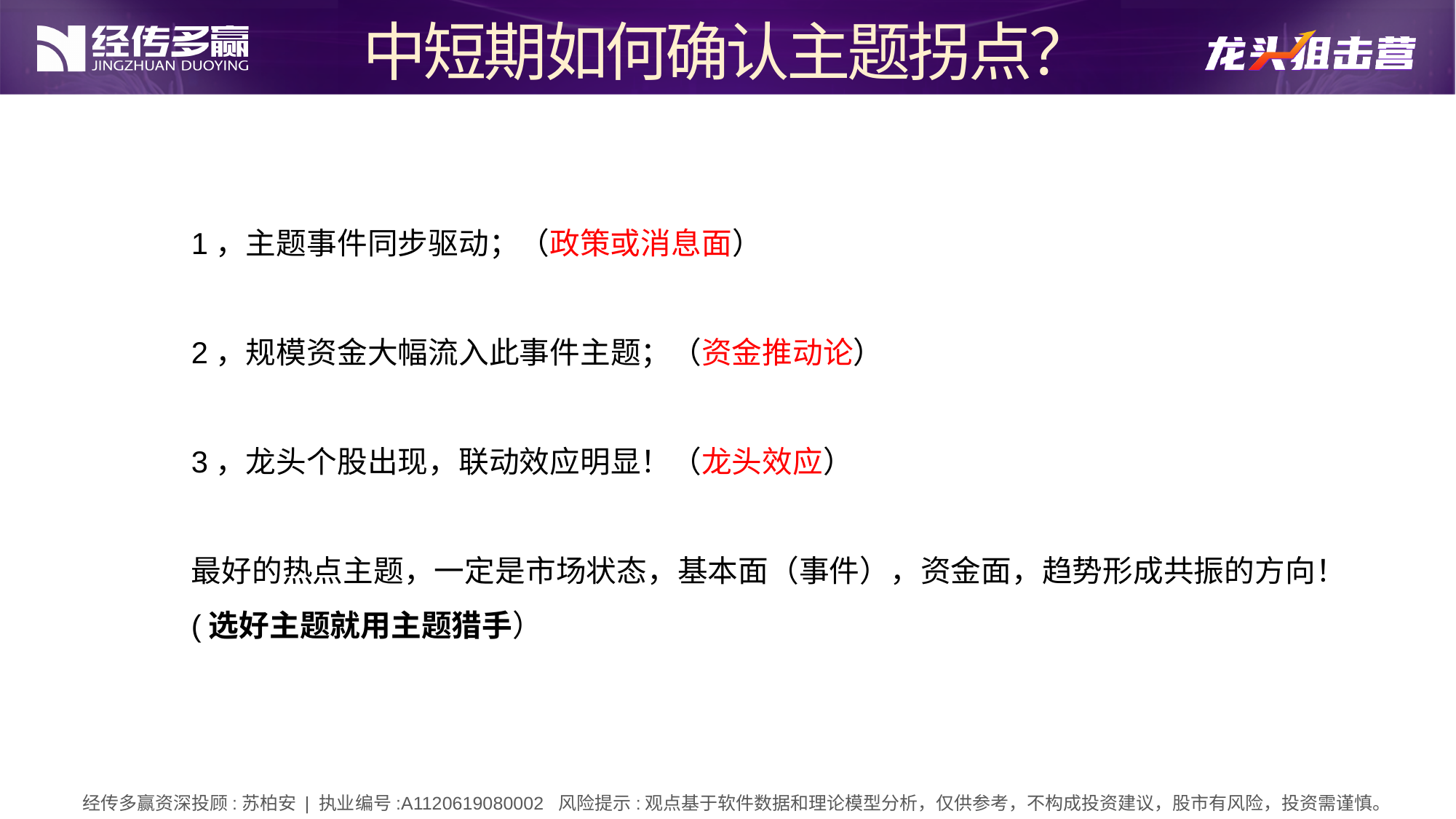

中短期如何确认主题拐点？
1，主题事件同步驱动；（政策或消息面）

2，规模资金大幅流入此事件主题；（资金推动论）

3，龙头个股出现，联动效应明显！（龙头效应）

最好的热点主题，一定是市场状态，基本面（事件），资金面，趋势形成共振的方向！(选好主题就用主题猎手）